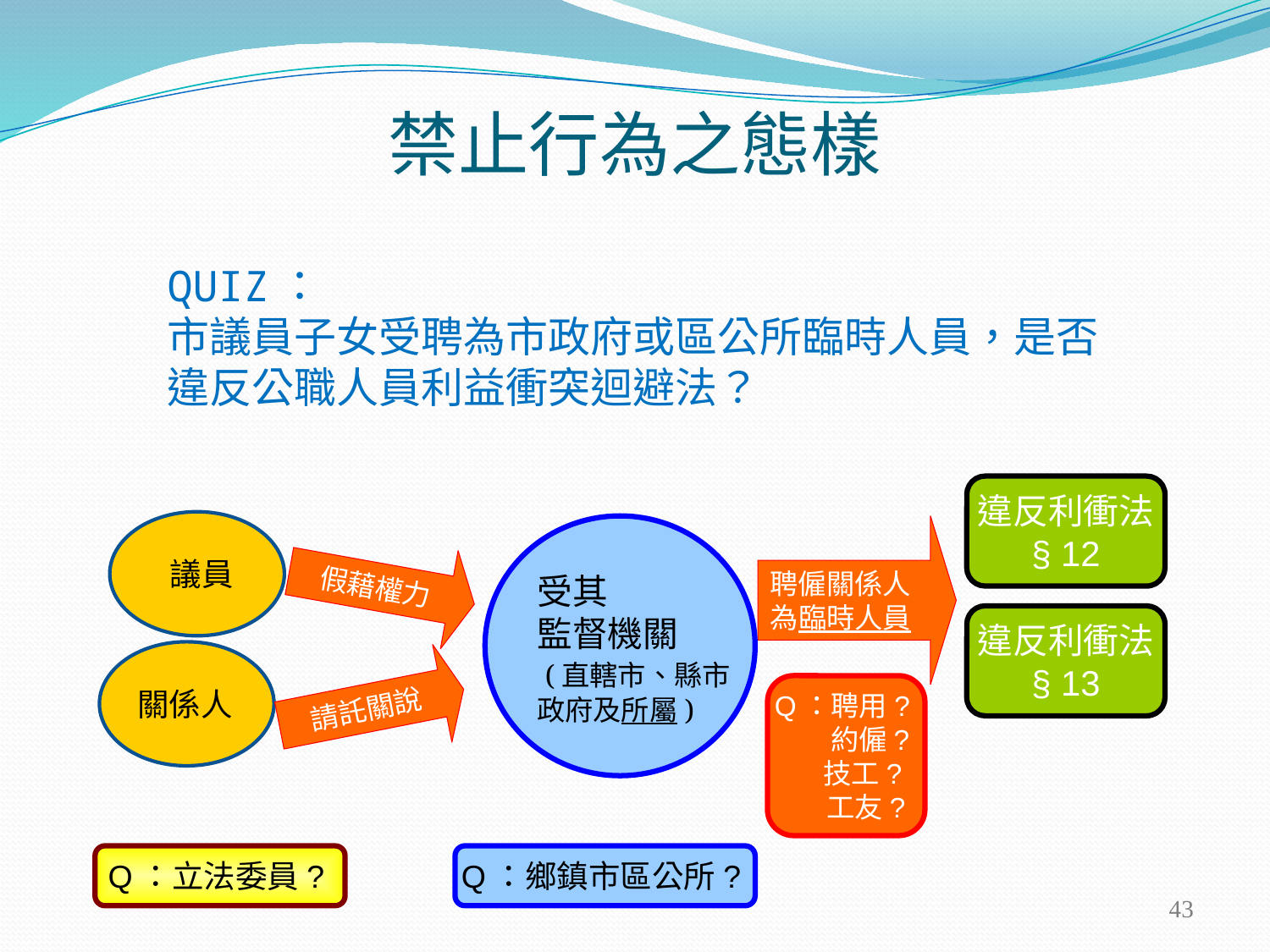

禁止行為之態樣
QUIZ：
市議員子女受聘為市政府或區公所臨時人員，是否違反公職人員利益衝突迴避法？
違反利衝法
§ 12
  議員
受其
監督機關
 (直轄市、縣市
政府及所屬)

聘僱關係人
為臨時人員
假藉權力
違反利衝法
§ 13
關係人
請託關說
Q：聘用?
 　 約僱?
　  技工?
 　 工友?
Q：立法委員?
Q：鄉鎮市區公所?
43